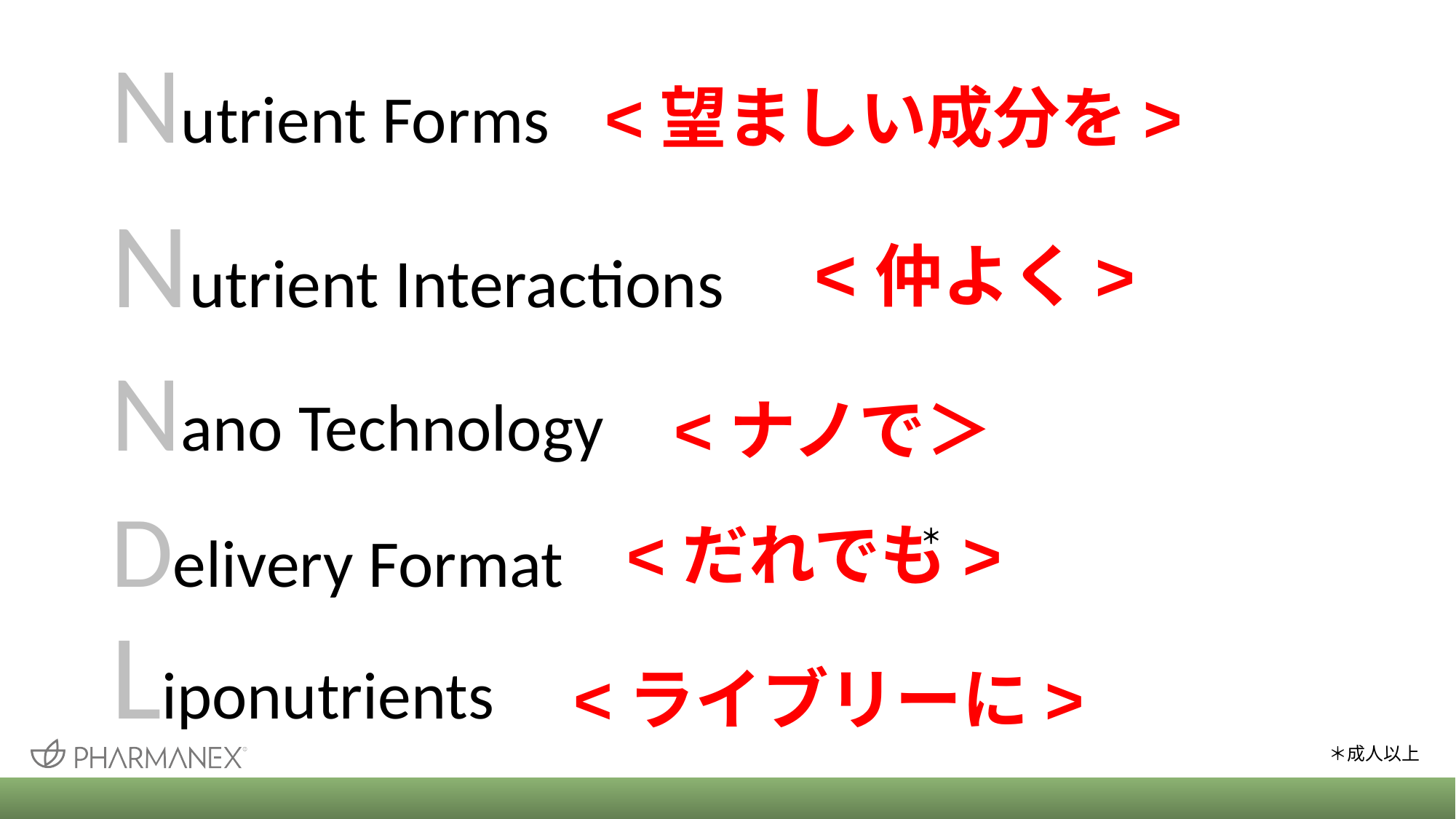

Nutrient Forms
<望ましい成分を>
Nutrient Interactions
<仲よく>
Nano Technology
<ナノで＞
Delivery Format
<だれでも>
＊
Liponutrients
<ライブリーに>
＊成人以上